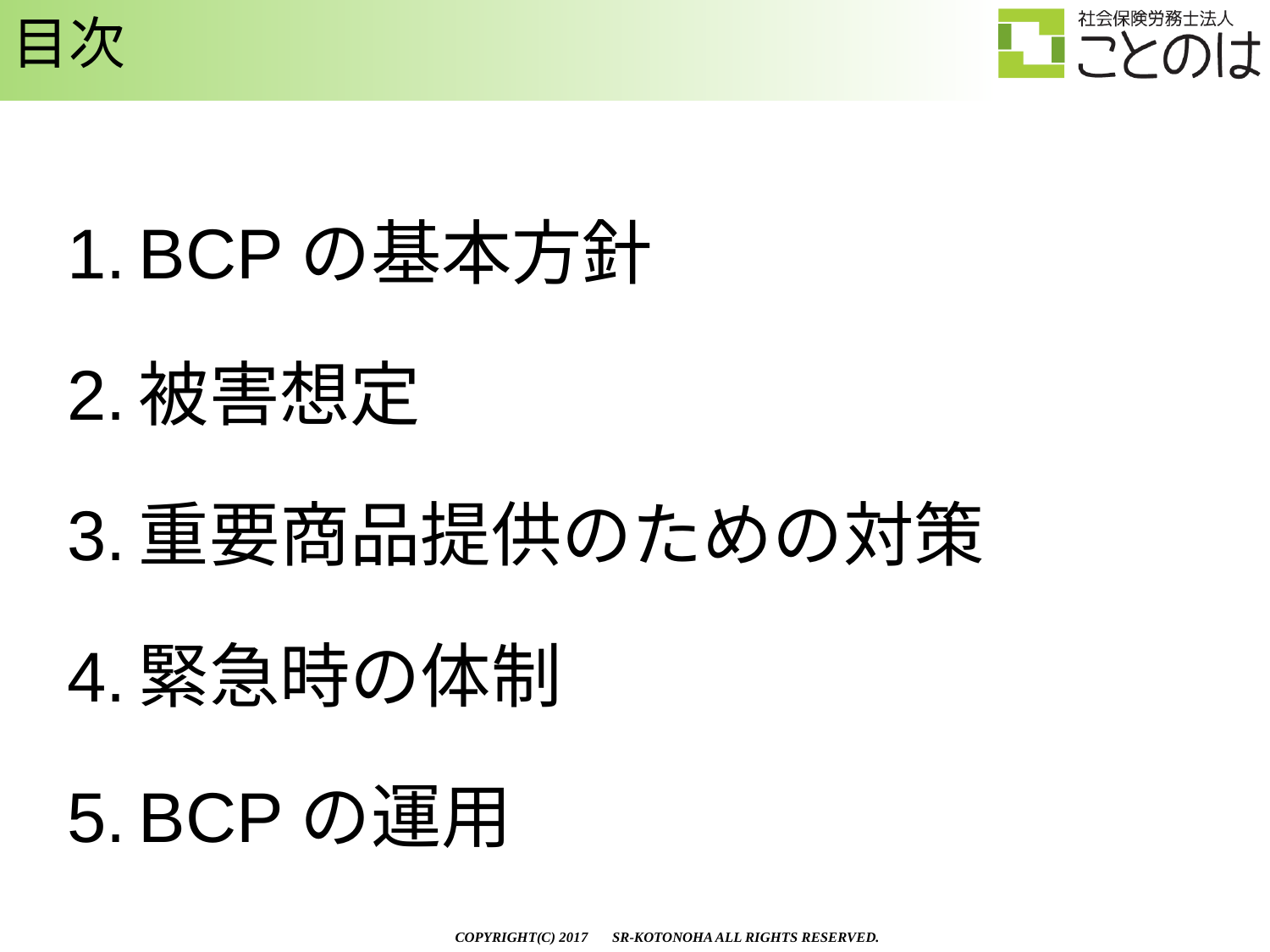

目次
BCPの基本方針
被害想定
重要商品提供のための対策
緊急時の体制
BCPの運用